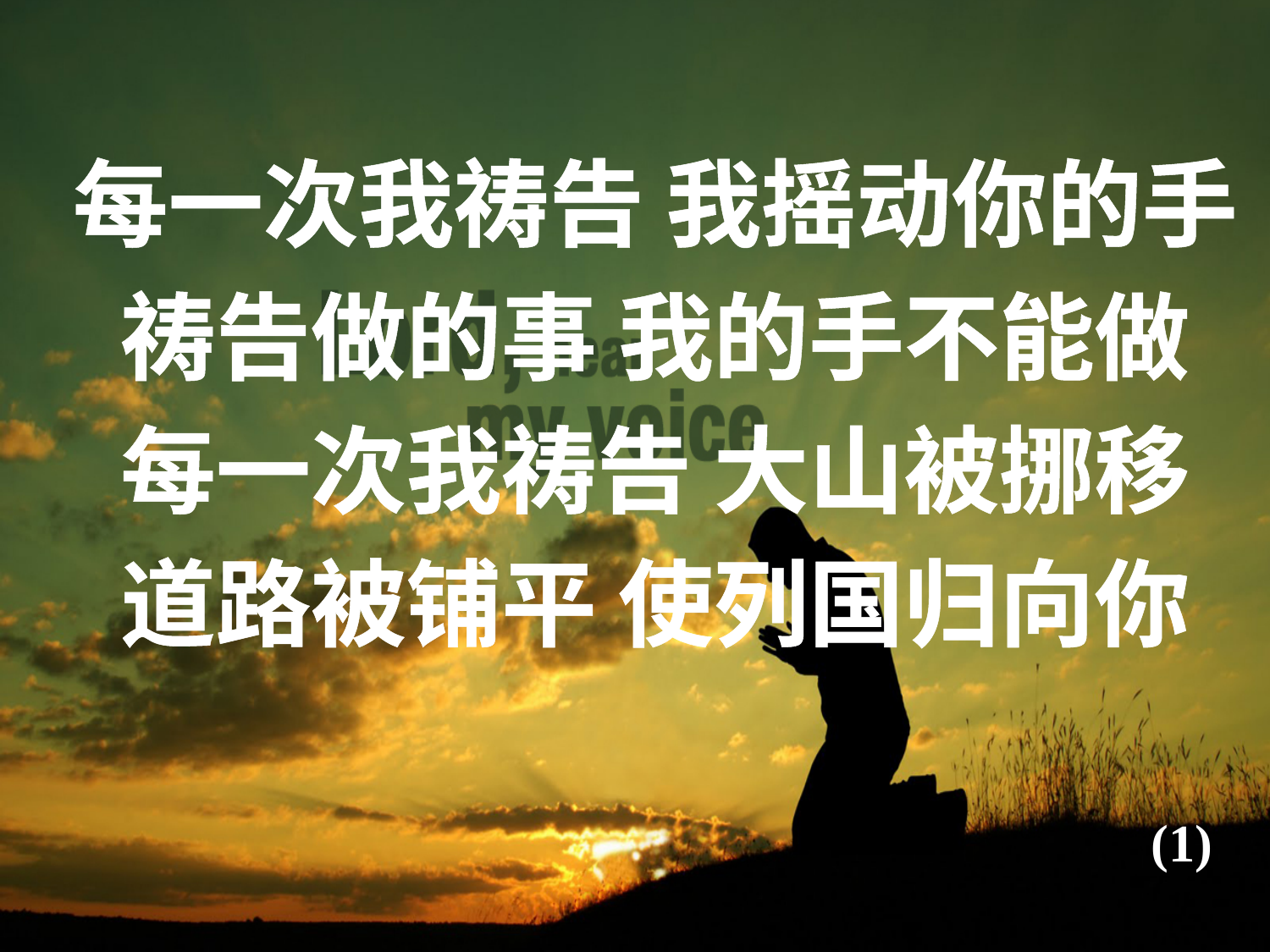

每一次我祷告 我摇动你的手
祷告做的事 我的手不能做
每一次我祷告 大山被挪移
道路被铺平 使列国归向你
(1)